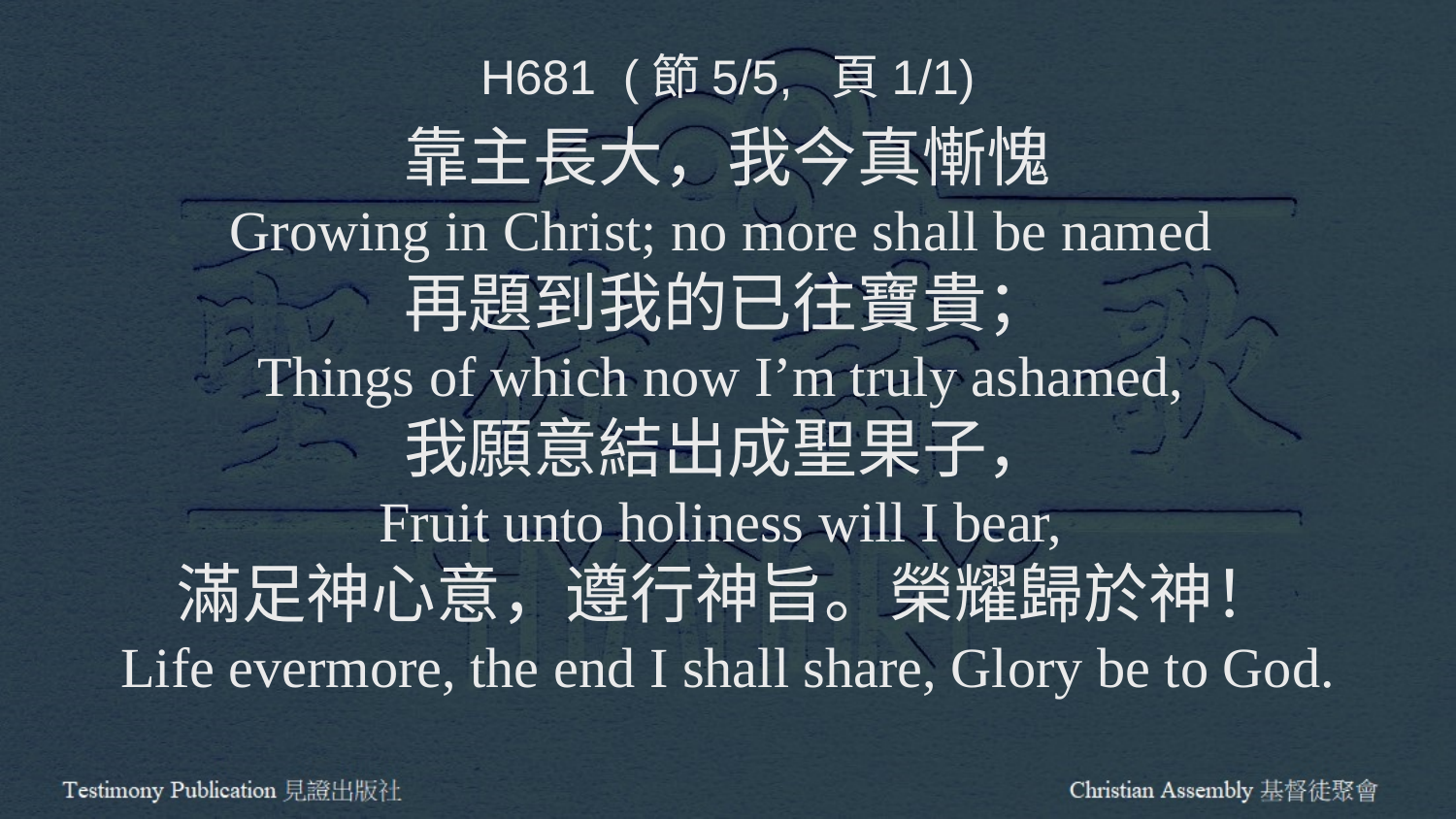

H681  (節5/5,  頁1/1)
靠主長大，我今真慚愧
Growing in Christ; no more shall be named
再題到我的已往寶貴；
Things of which now I’m truly ashamed,
我願意結出成聖果子，
Fruit unto holiness will I bear,
滿足神心意，遵行神旨。榮耀歸於神！
Life evermore, the end I shall share, Glory be to God.